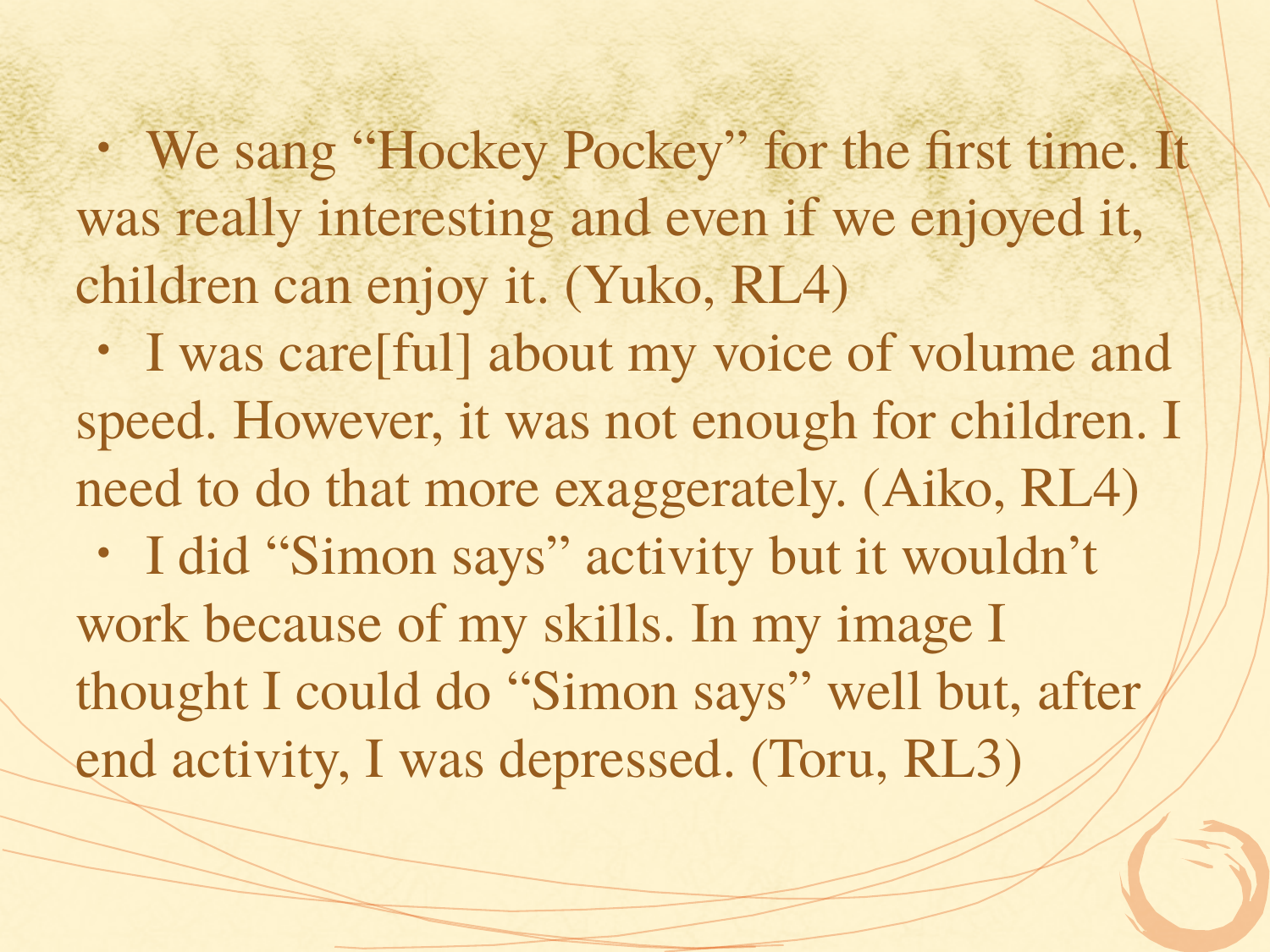

・We sang “Hockey Pockey” for the first time. It was really interesting and even if we enjoyed it, children can enjoy it. (Yuko, RL4)
・I was care[ful] about my voice of volume and speed. However, it was not enough for children. I need to do that more exaggerately. (Aiko, RL4)
・I did “Simon says” activity but it wouldn’t work because of my skills. In my image I thought I could do “Simon says” well but, after end activity, I was depressed. (Toru, RL3)